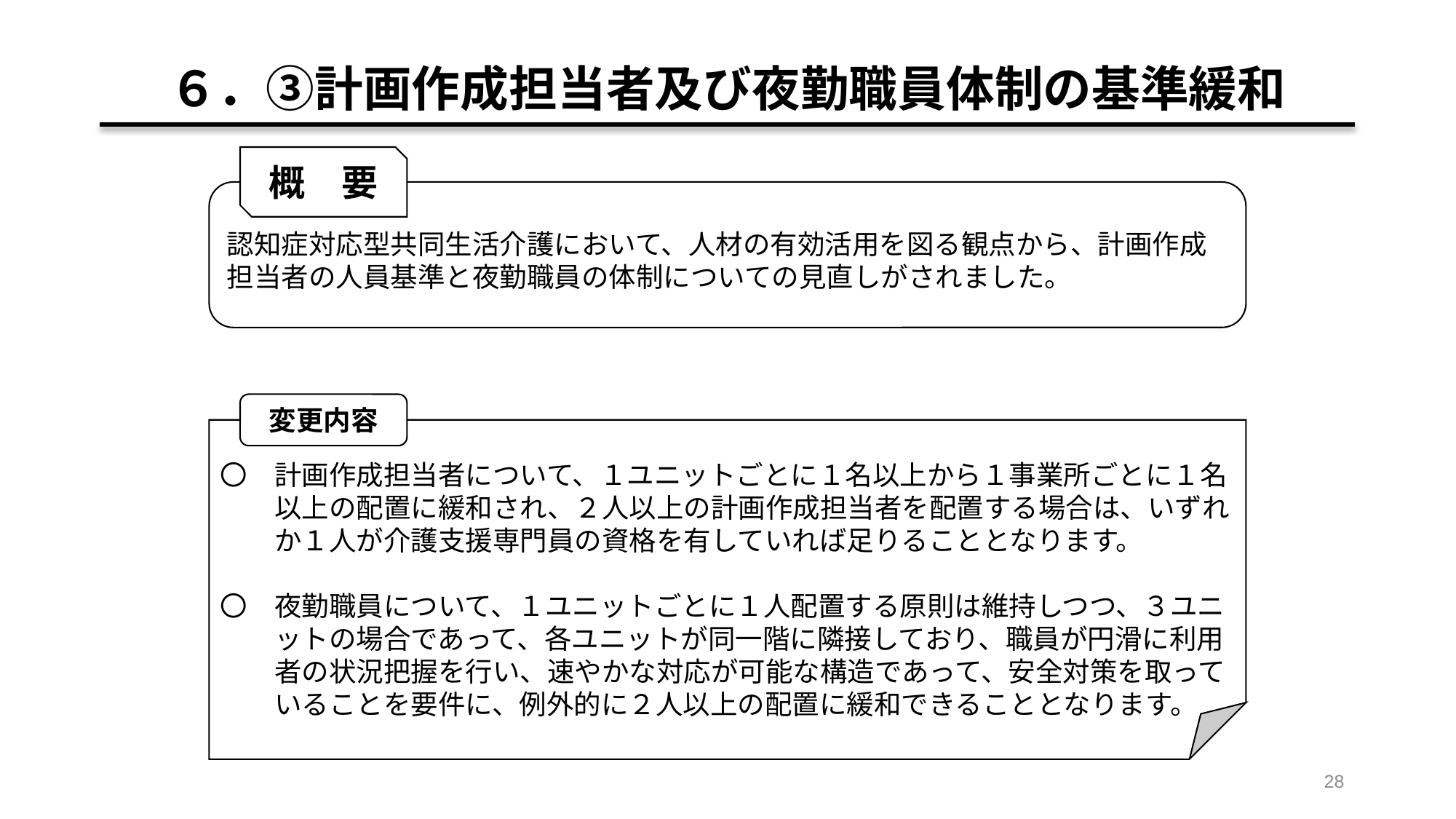

# ６．③計画作成担当者及び夜勤職員体制の基準緩和
概　要

認知症対応型共同生活介護において、人材の有効活用を図る観点から、計画作成担当者の人員基準と夜勤職員の体制についての見直しがされました。
変更内容

〇　計画作成担当者について、１ユニットごとに１名以上から１事業所ごとに１名
　　以上の配置に緩和され、２人以上の計画作成担当者を配置する場合は、いずれ
　　か１人が介護支援専門員の資格を有していれば足りることとなります。

〇　夜勤職員について、１ユニットごとに１人配置する原則は維持しつつ、３ユニ
　　ットの場合であって、各ユニットが同一階に隣接しており、職員が円滑に利用
　　者の状況把握を行い、速やかな対応が可能な構造であって、安全対策を取って
　　いることを要件に、例外的に２人以上の配置に緩和できることとなります。
28